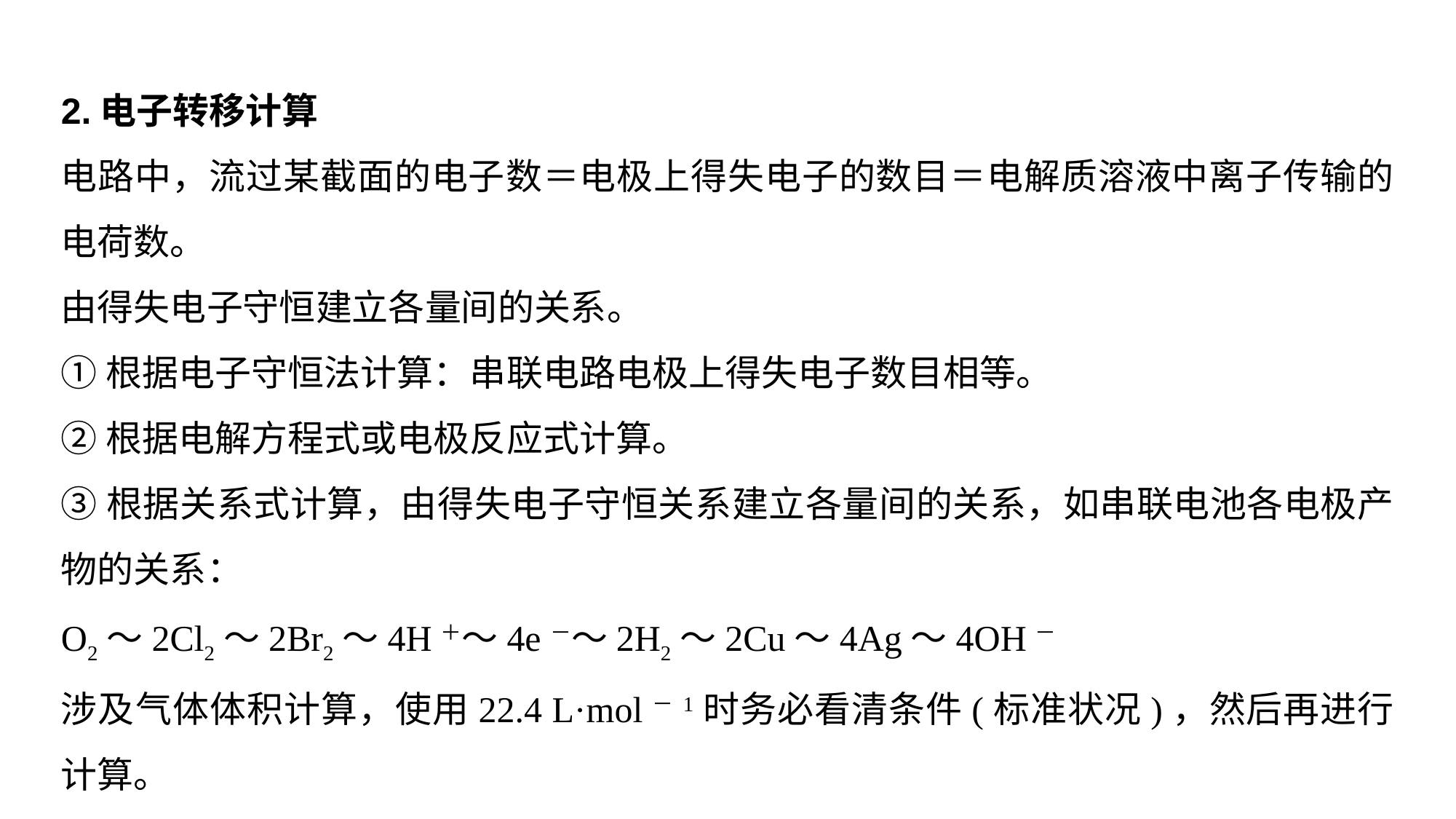

2.电子转移计算
电路中，流过某截面的电子数＝电极上得失电子的数目＝电解质溶液中离子传输的电荷数。
由得失电子守恒建立各量间的关系。
①根据电子守恒法计算：串联电路电极上得失电子数目相等。
②根据电解方程式或电极反应式计算。
③根据关系式计算，由得失电子守恒关系建立各量间的关系，如串联电池各电极产物的关系：
O2～2Cl2～2Br2～4H＋～4e－～2H2～2Cu～4Ag～4OH－
涉及气体体积计算，使用22.4 L·mol－1时务必看清条件(标准状况)，然后再进行计算。